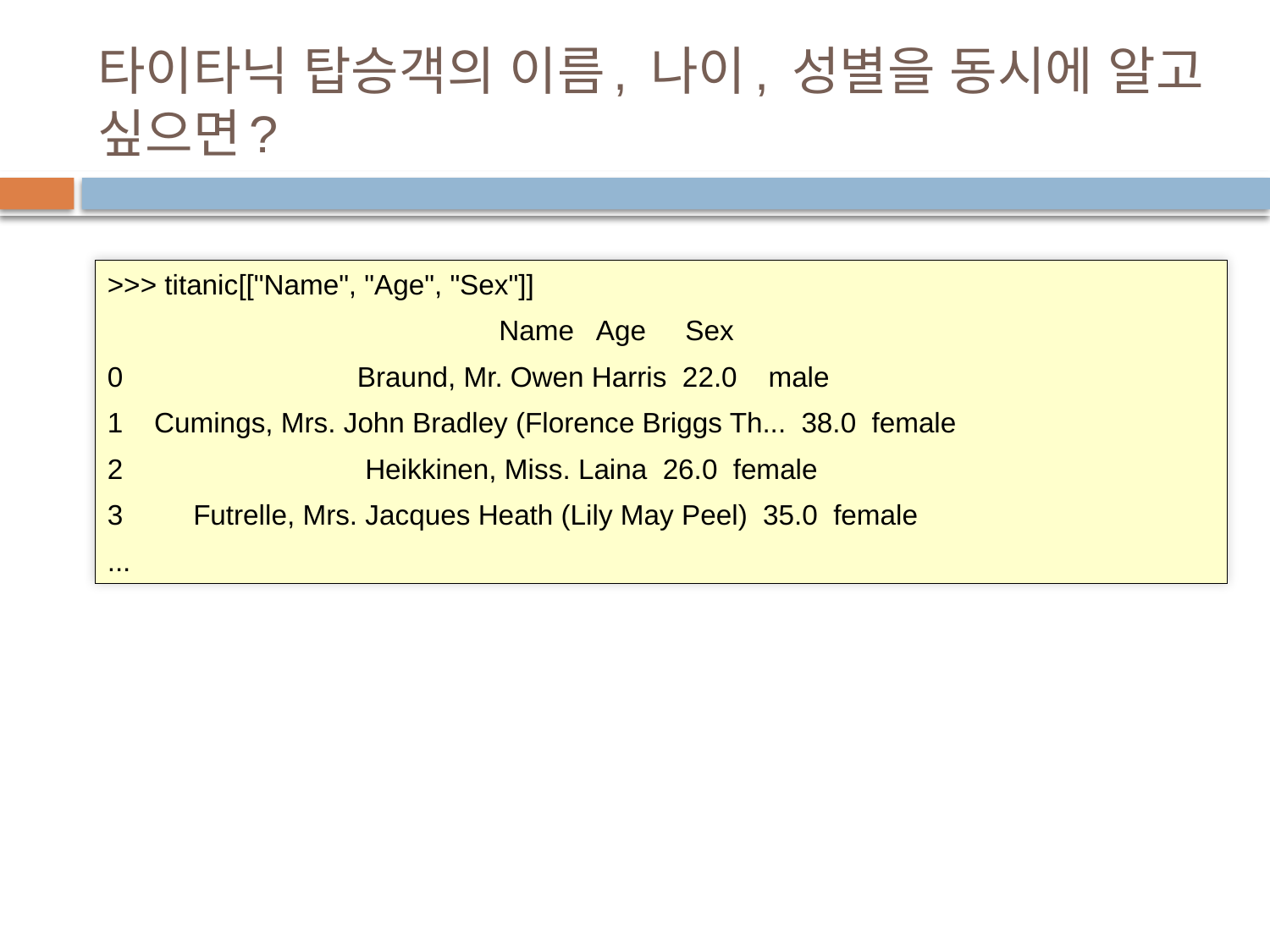

# 타이타닉 탑승객의 이름, 나이, 성별을 동시에 알고 싶으면?
>>> titanic[["Name", "Age", "Sex"]]
                                                  Name   Age     Sex
0                              Braund, Mr. Owen Harris  22.0    male
1    Cumings, Mrs. John Bradley (Florence Briggs Th...  38.0  female
2                               Heikkinen, Miss. Laina  26.0  female
3         Futrelle, Mrs. Jacques Heath (Lily May Peel)  35.0  female
...